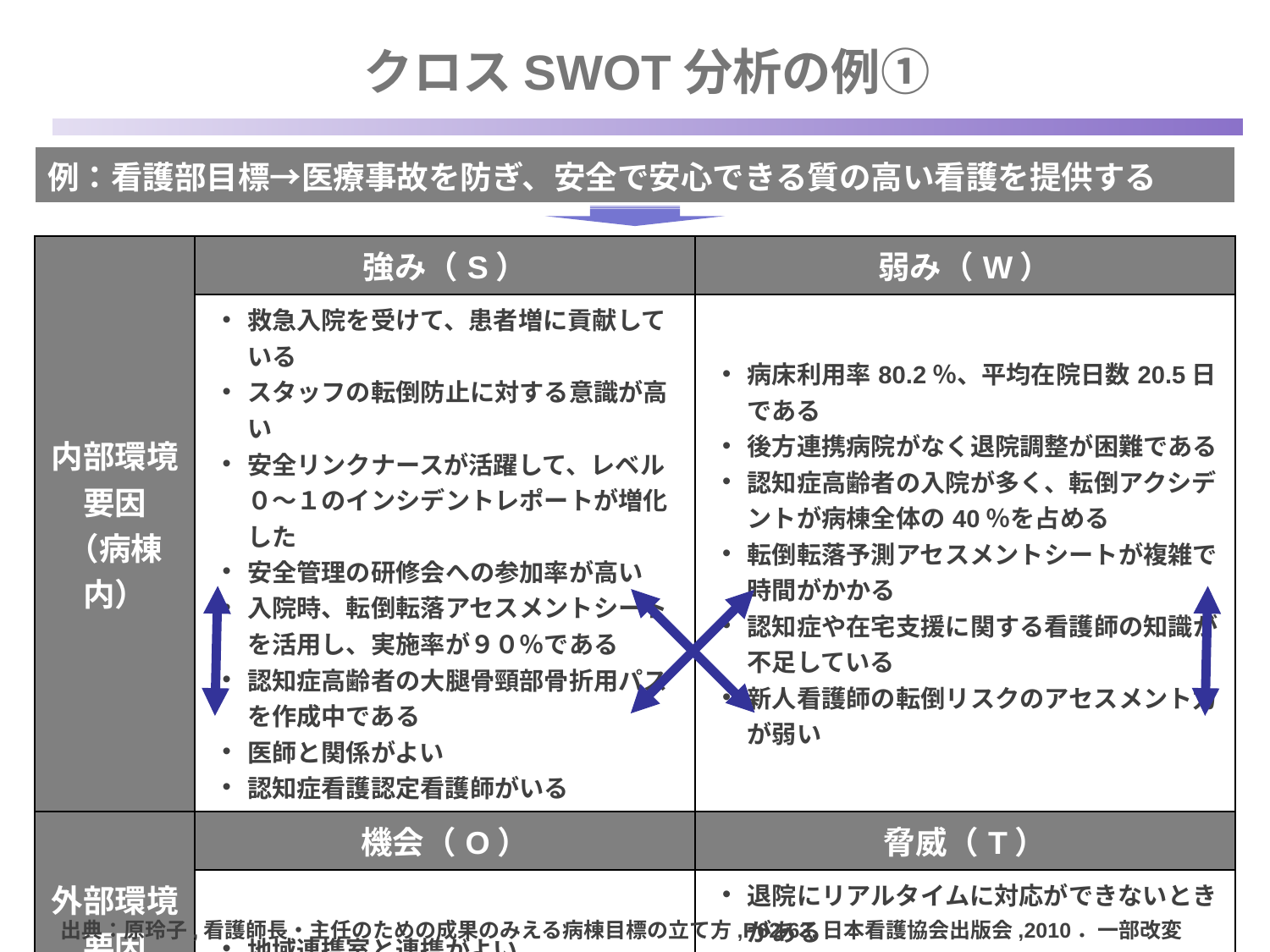

クロスSWOT分析の例①

| 例：看護部目標→医療事故を防ぎ、安全で安心できる質の高い看護を提供する |
| --- |
| 内部環境要因 （病棟内） | 強み（S） | 弱み（W） |
| --- | --- | --- |
|  | 救急入院を受けて、患者増に貢献している スタッフの転倒防止に対する意識が高い 安全リンクナースが活躍して、レベル０～１のインシデントレポートが増化した 安全管理の研修会への参加率が高い 入院時、転倒転落アセスメントシートを活用し、実施率が９０％である 認知症高齢者の大腿骨頸部骨折用パスを作成中である 医師と関係がよい 認知症看護認定看護師がいる | 病床利用率80.2％、平均在院日数20.5日である 後方連携病院がなく退院調整が困難である 認知症高齢者の入院が多く、転倒アクシデントが病棟全体の40％を占める 転倒転落予測アセスメントシートが複雑で時間がかかる 認知症や在宅支援に関する看護師の知識が不足している 新人看護師の転倒リスクのアセスメント力が弱い |
| 外部環境要因 （病棟外・院外） | 機会（O） | 脅威（T） |
|  | 地域連携室と連携がよい 認知症ケア加算が新設された 登録医制度をとっている キャリア開発システムが確立している 病院機能評価の更新がある | 退院にリアルタイムに対応ができないときがある 高齢化が進み認知症高齢者が増化する 退院調整がますます困難になる 合併症をもつ認知症高齢者の入院が増化する 退院先がなく急性期病院として機能しなくなる |
出典：原玲子,看護師長・主任のための成果のみえる病棟目標の立て方,P62-63,日本看護協会出版会,2010．一部改変